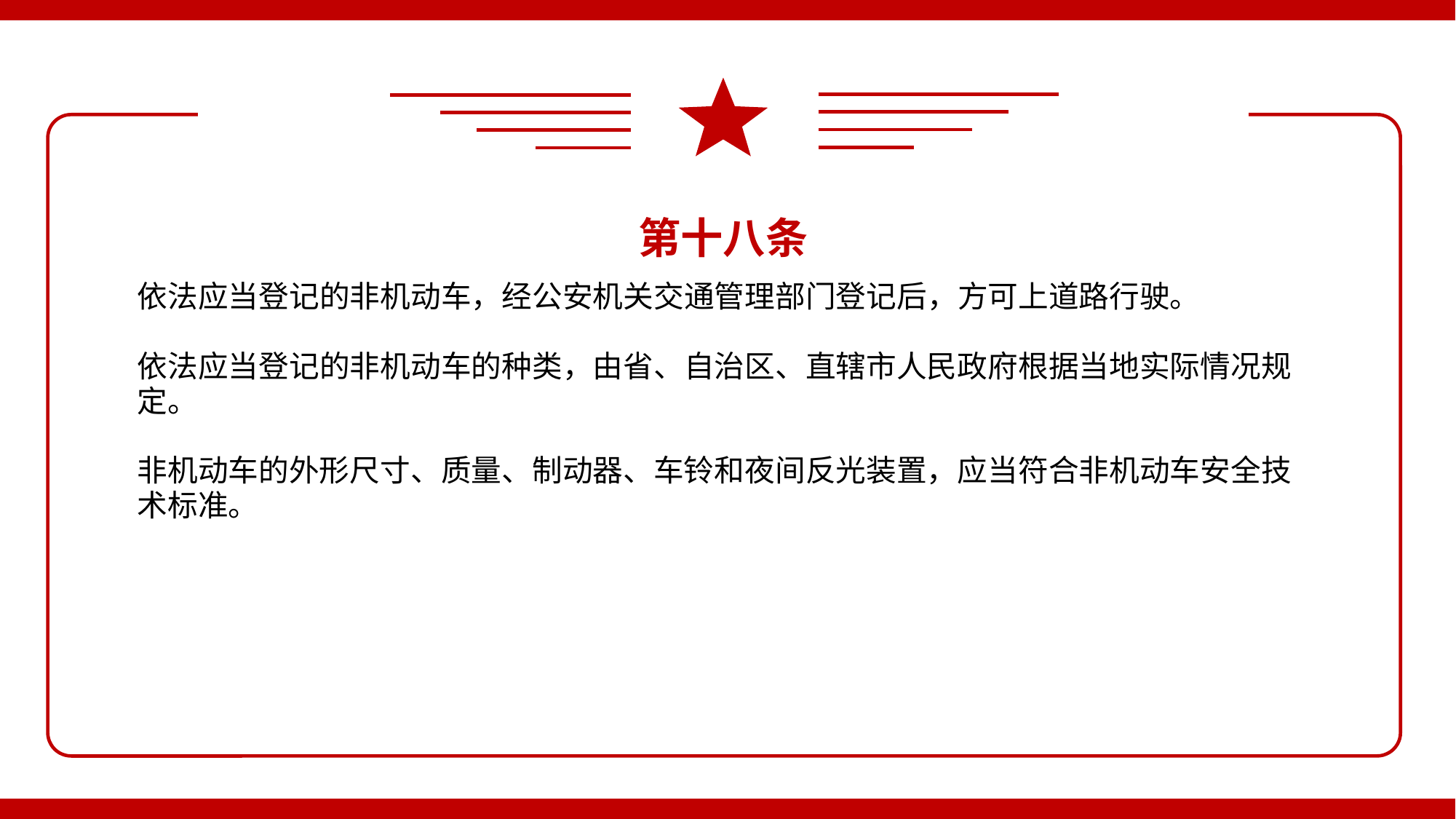

第十八条
依法应当登记的非机动车，经公安机关交通管理部门登记后，方可上道路行驶。

依法应当登记的非机动车的种类，由省、自治区、直辖市人民政府根据当地实际情况规定。

非机动车的外形尺寸、质量、制动器、车铃和夜间反光装置，应当符合非机动车安全技术标准。